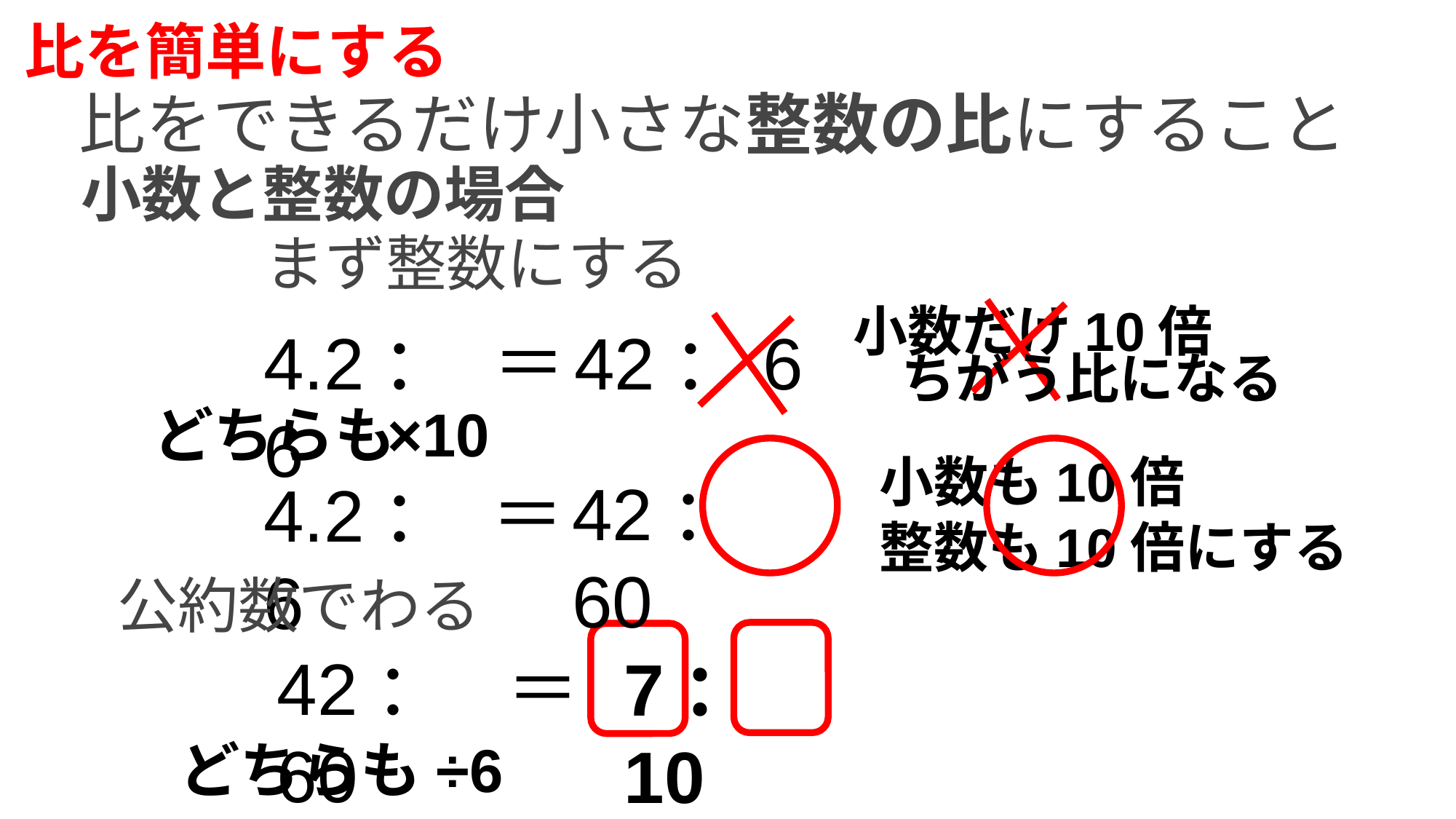

比を簡単にする
比をできるだけ小さな整数の比にすること
小数と整数の場合
まず整数にする
小数だけ10倍
42：6
＝
4.2：6
ちがう比になる
×10
どちらも

小数も10倍
整数も10倍にする
42：60
＝
4.2：6
公約数でわる

＝
42：60
7：10
どちらも÷6